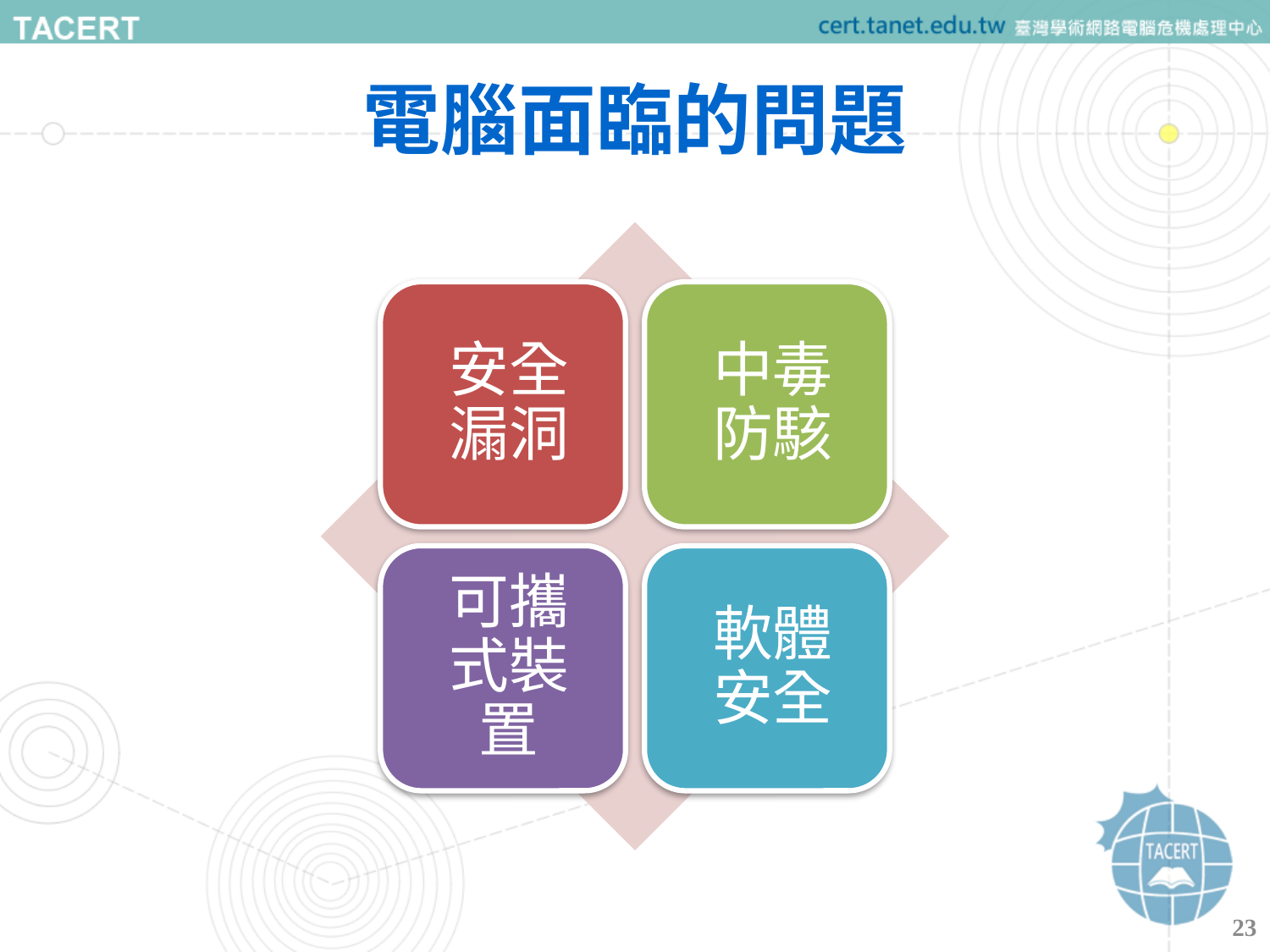

# 電腦面臨的問題
安全 漏洞
中毒 防駭
可攜式裝置
軟體 安全
23